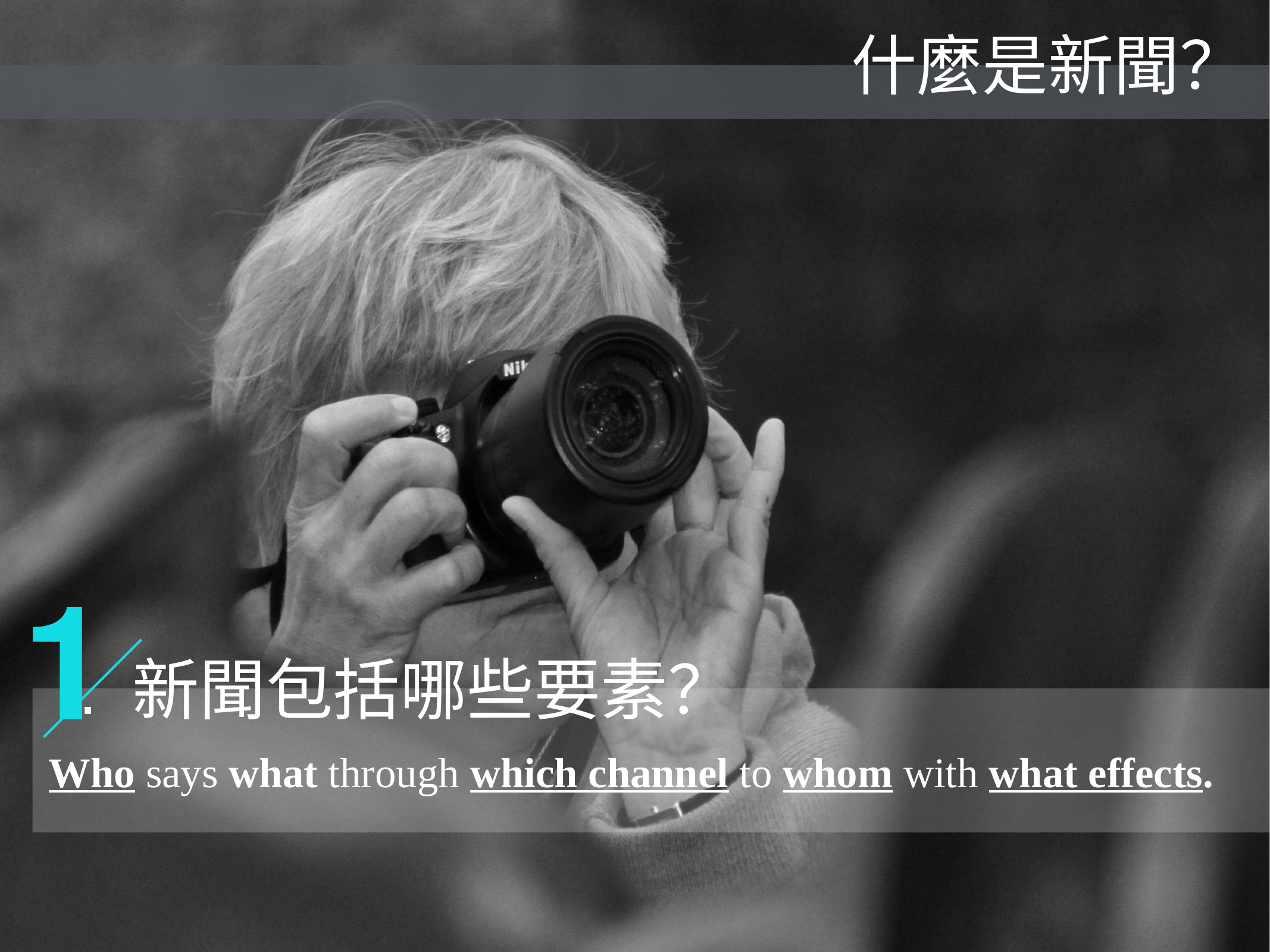

什麼是新聞？

1

. 新聞包括哪些要素？

Who says what through which channel to whom with what effects.